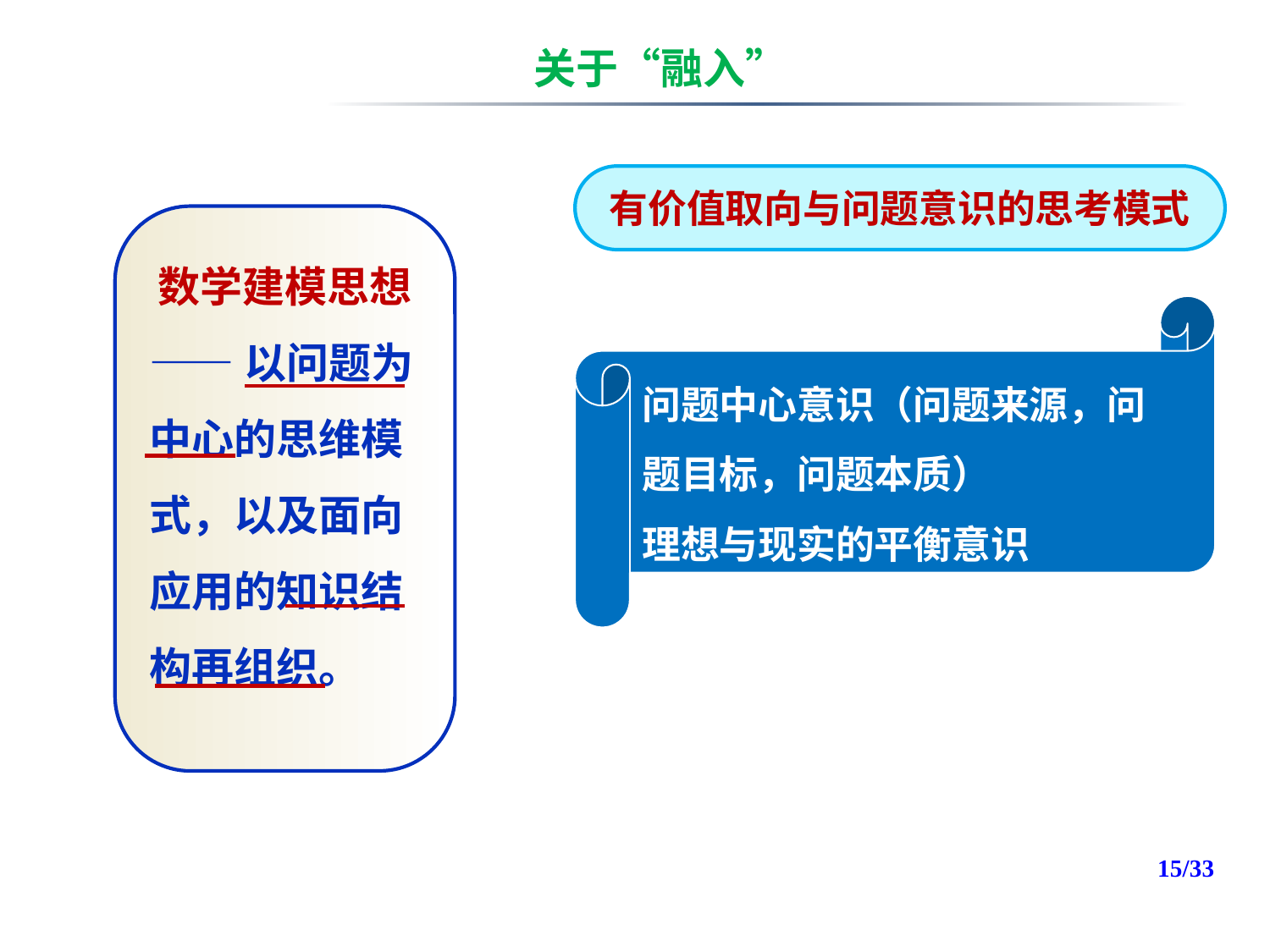

关于“融入”
有价值取向与问题意识的思考模式
数学建模思想
——以问题为中心的思维模式，以及面向应用的知识结构再组织。

问题中心意识（问题来源，问题目标，问题本质）
理想与现实的平衡意识